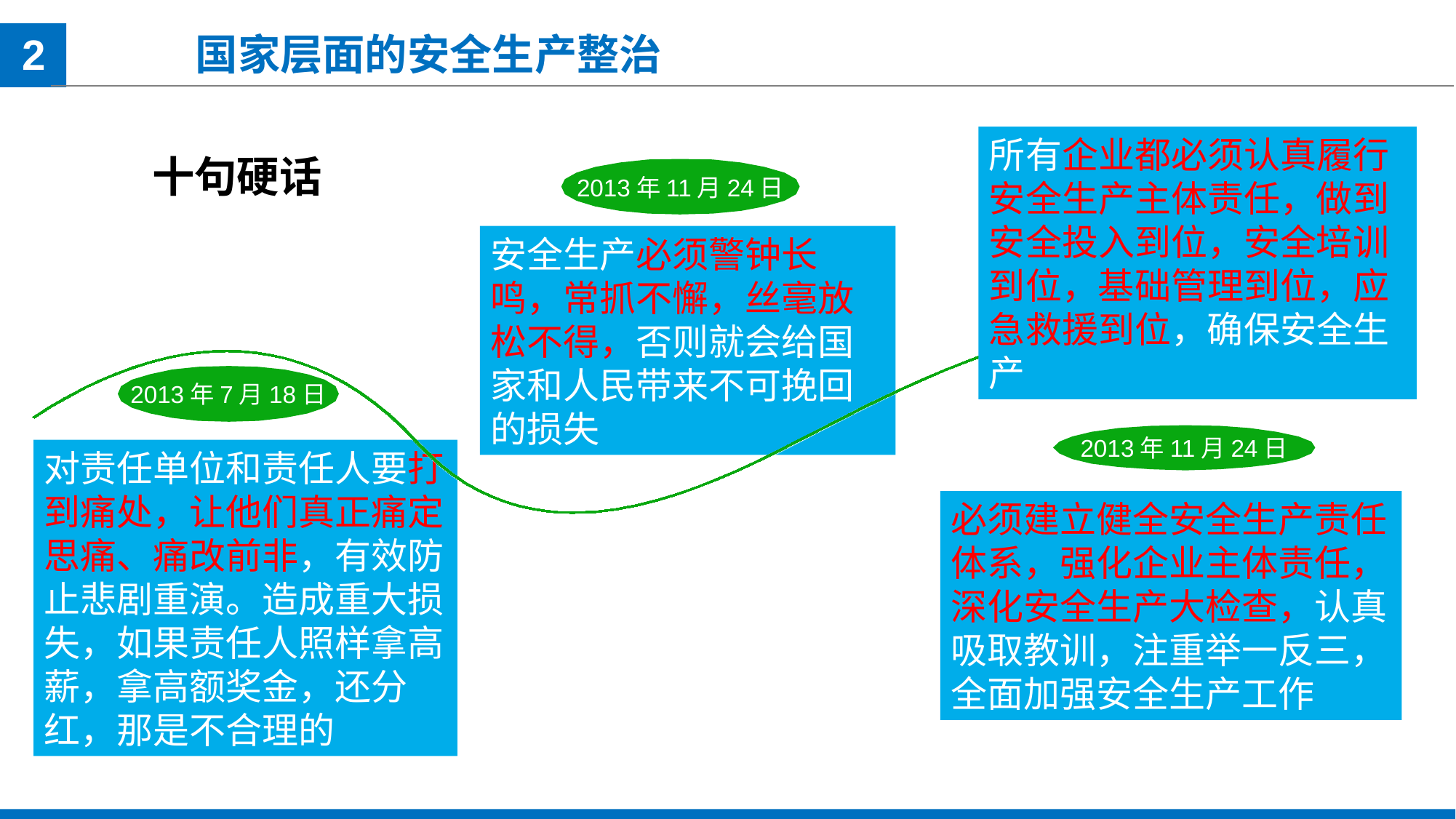

2
国家层面的安全生产整治
所有企业都必须认真履行安全生产主体责任，做到安全投入到位，安全培训到位，基础管理到位，应急救援到位，确保安全生产
2013年11月24日
安全生产必须警钟长鸣，常抓不懈，丝毫放松不得，否则就会给国家和人民带来不可挽回的损失

2013年7月18日
2013年11月24日
对责任单位和责任人要打到痛处，让他们真正痛定思痛、痛改前非，有效防止悲剧重演。造成重大损失，如果责任人照样拿高薪，拿高额奖金，还分红，那是不合理的
必须建立健全安全生产责任体系，强化企业主体责任，深化安全生产大检查，认真吸取教训，注重举一反三，全面加强安全生产工作
十句硬话